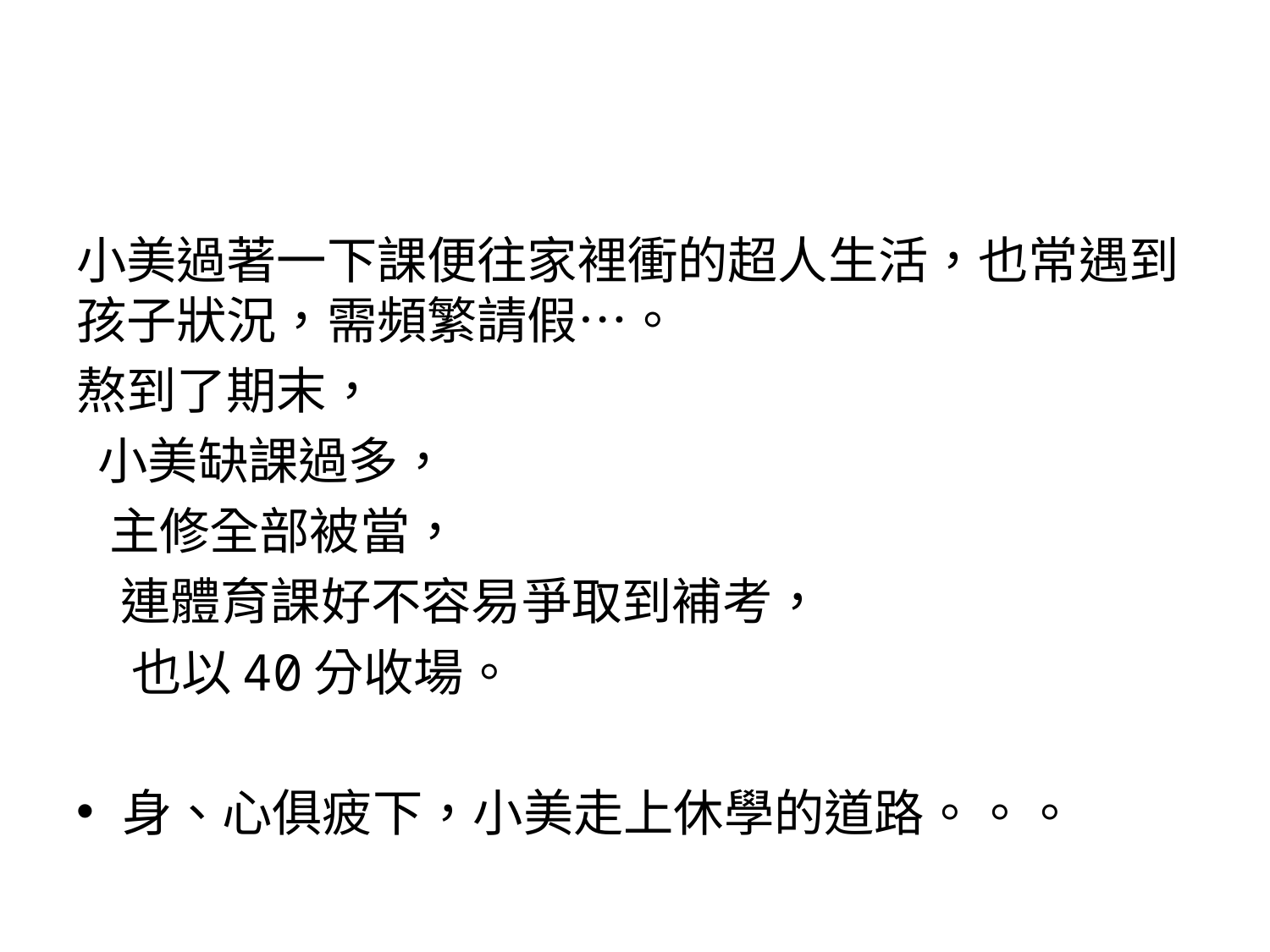

#
小美過著一下課便往家裡衝的超人生活，也常遇到孩子狀況，需頻繁請假…。
熬到了期末，
 小美缺課過多，
  主修全部被當，
   連體育課好不容易爭取到補考，
    也以40分收場。

身、心俱疲下，小美走上休學的道路。。。